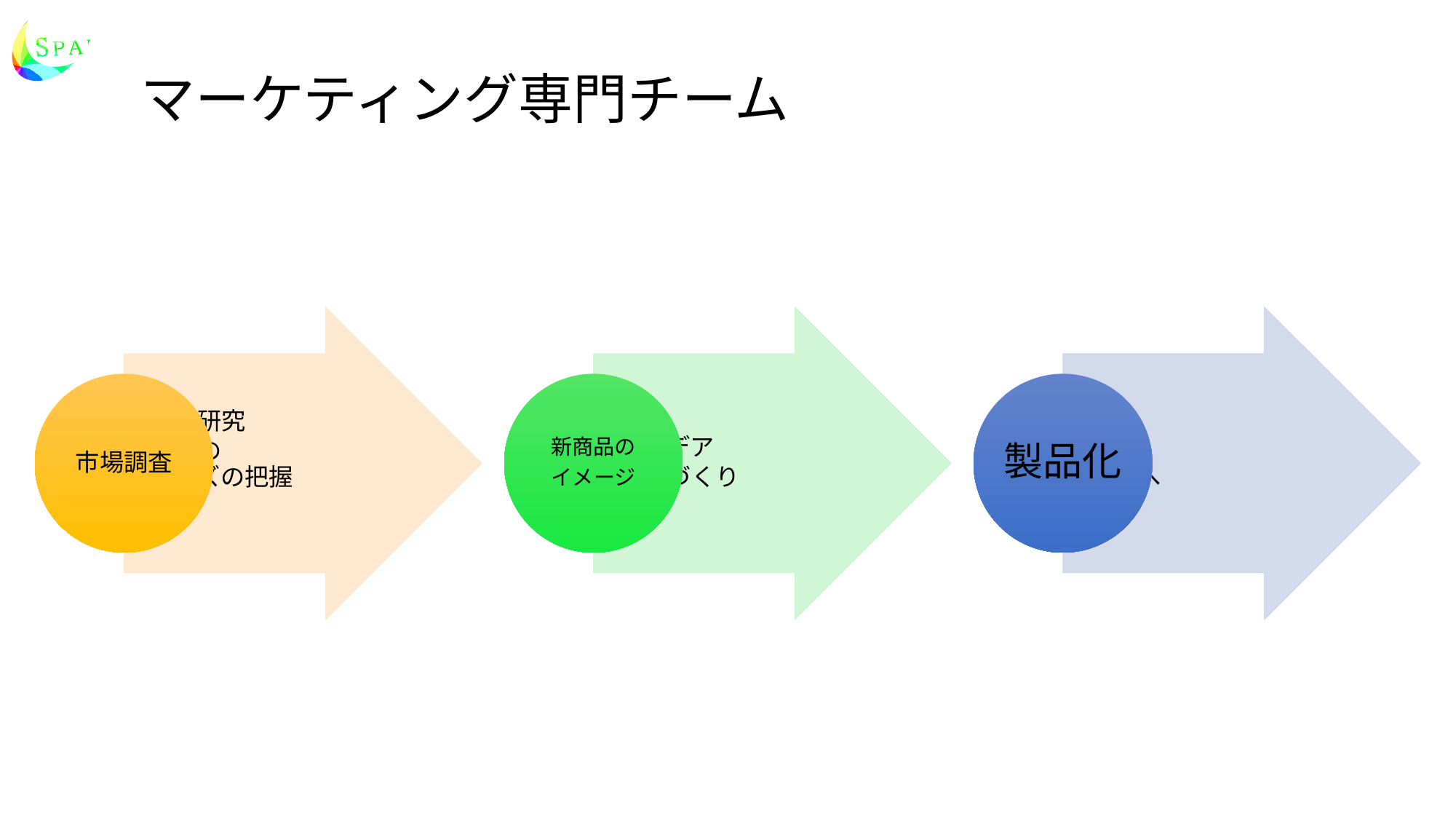

# マーケティング専門チーム
基礎研究
現場の
ニーズの把握
市場調査
アイデア
原型づくり
新商品の
イメージ
試作
市場へ
製品化